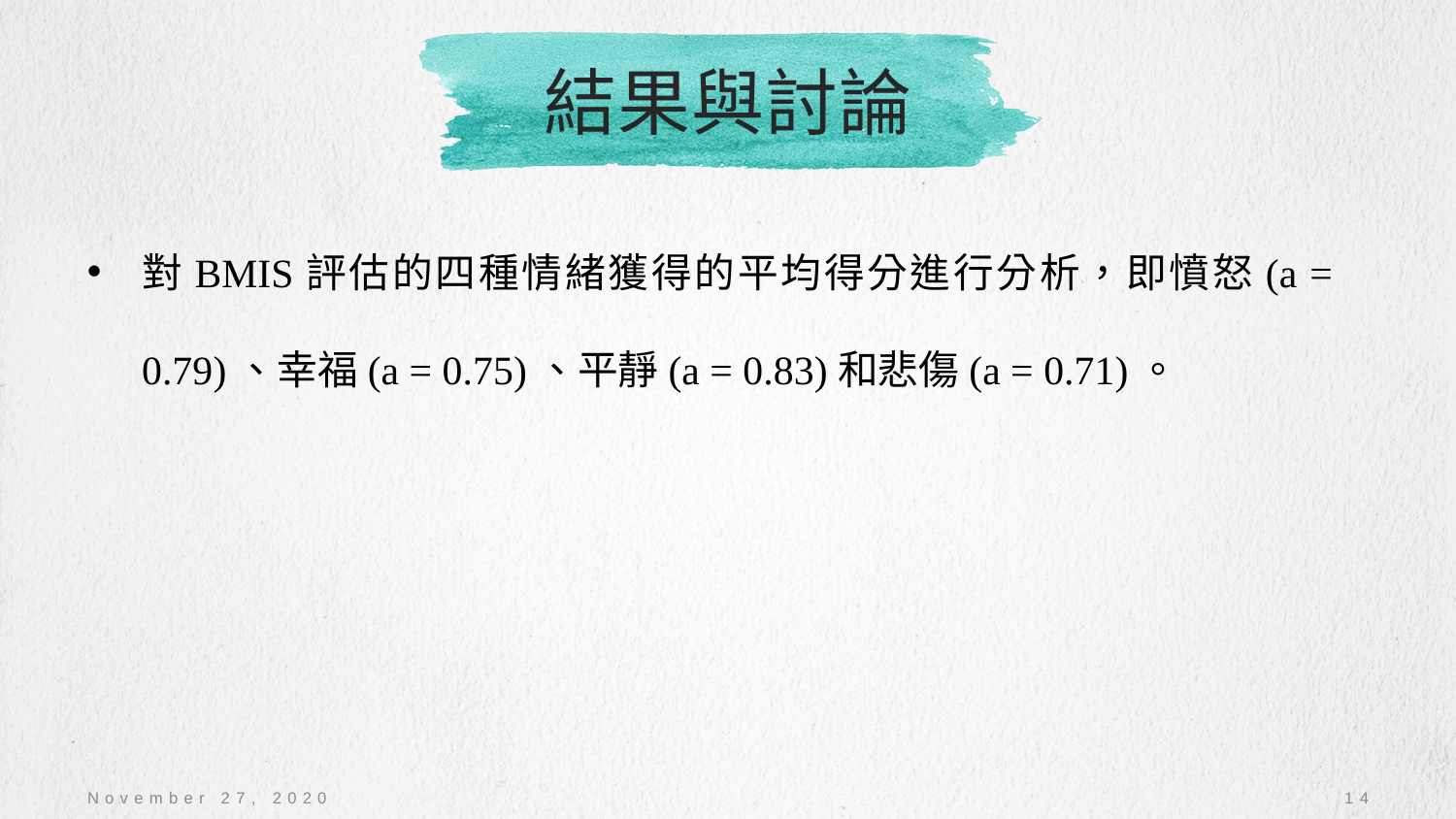

# 結果與討論
對BMIS評估的四種情緒獲得的平均得分進行分析，即憤怒(a = 0.79)、幸福(a = 0.75)、平靜(a = 0.83)和悲傷(a = 0.71)。

November 27, 2020
14